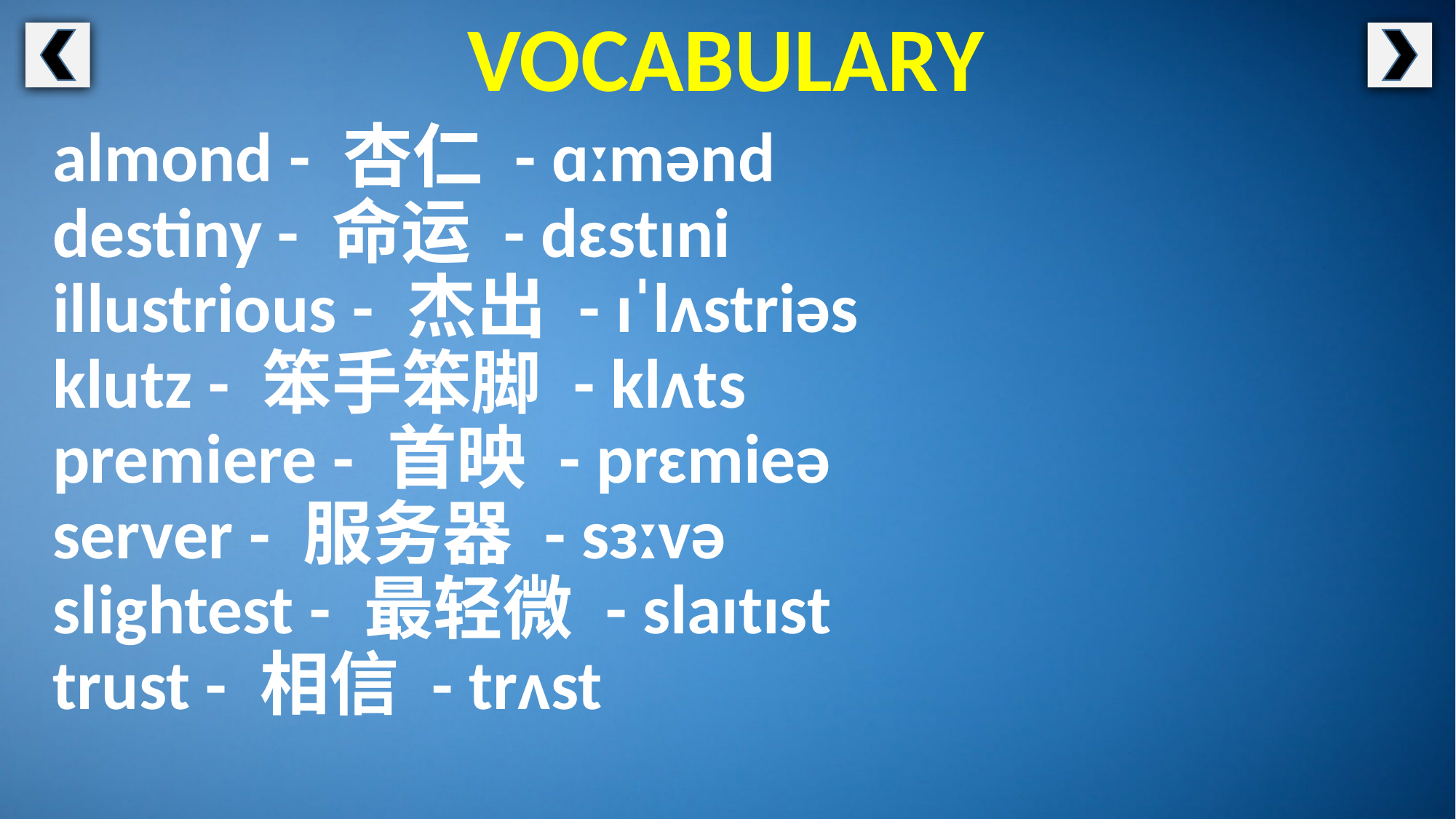

VOCABULARY
almond - 杏仁 - ɑːmənd
destiny - 命运 - dɛstɪni
illustrious - 杰出 - ɪˈlʌstriəs
klutz - 笨手笨脚 - klʌts
premiere - 首映 - prɛmieə
server - 服务器 - sɜːvə
slightest - 最轻微 - slaɪtɪst
trust - 相信 - trʌst